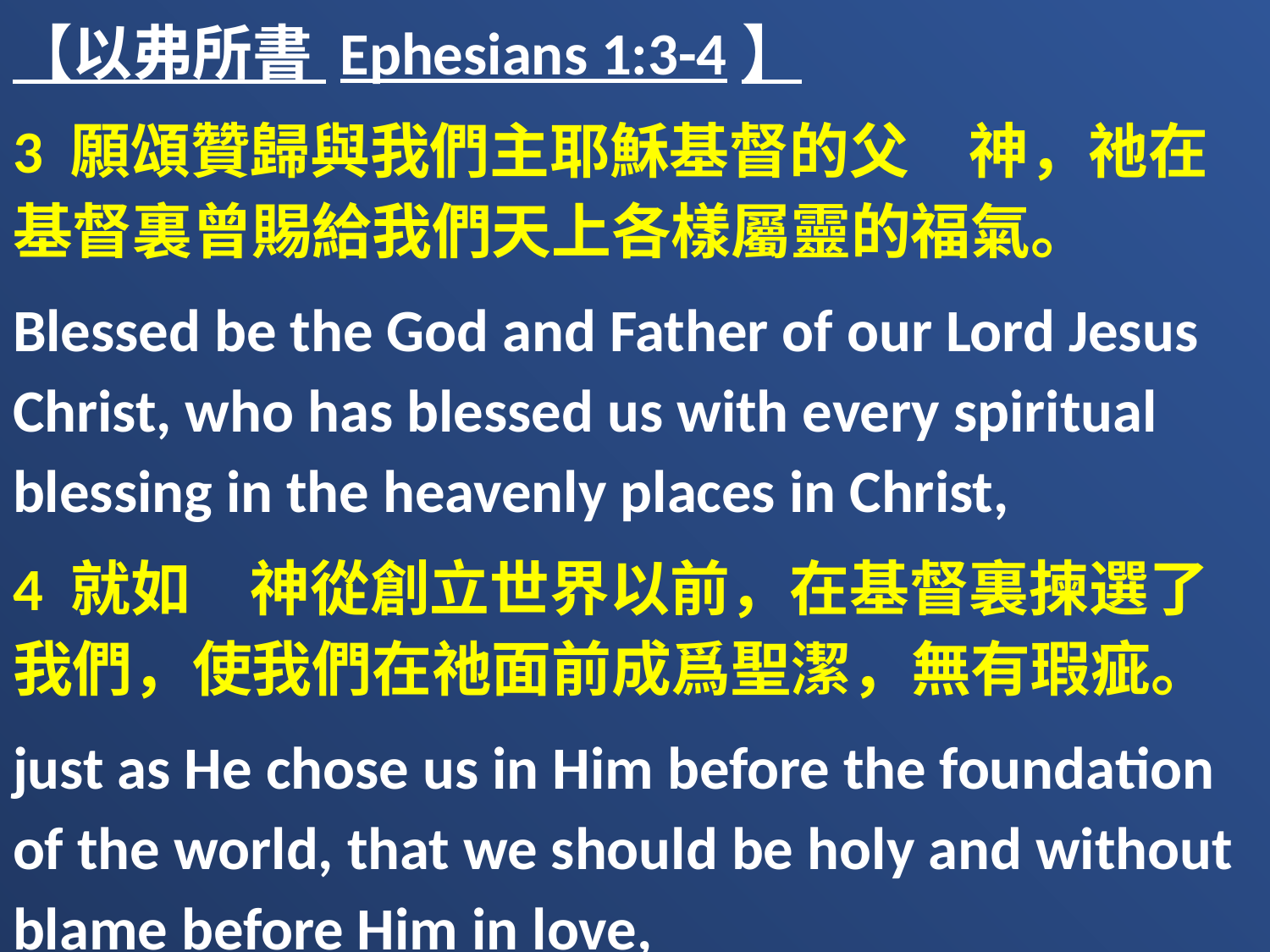

【以弗所書 Ephesians 1:3-4】
3 願頌贊歸與我們主耶穌基督的父　神，祂在基督裏曾賜給我們天上各樣屬靈的福氣。
Blessed be the God and Father of our Lord Jesus Christ, who has blessed us with every spiritual blessing in the heavenly places in Christ,
4 就如　神從創立世界以前，在基督裏揀選了我們，使我們在祂面前成爲聖潔，無有瑕疵。
just as He chose us in Him before the foundation of the world, that we should be holy and without blame before Him in love,